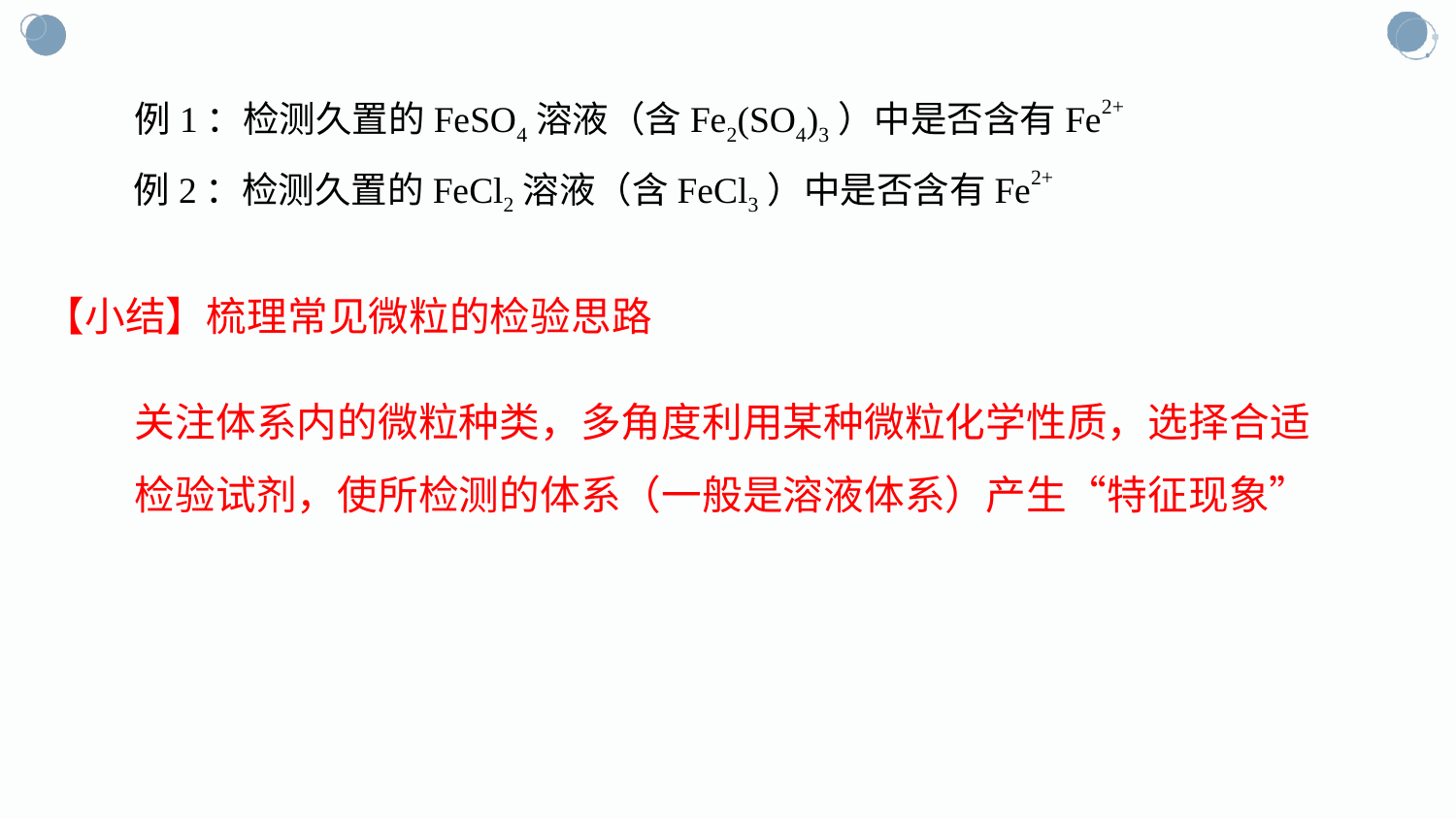

例1：检测久置的FeSO4溶液（含Fe2(SO4)3）中是否含有Fe2+
例2：检测久置的FeCl2溶液（含FeCl3）中是否含有Fe2+
【小结】梳理常见微粒的检验思路
关注体系内的微粒种类，多角度利用某种微粒化学性质，选择合适检验试剂，使所检测的体系（一般是溶液体系）产生“特征现象”